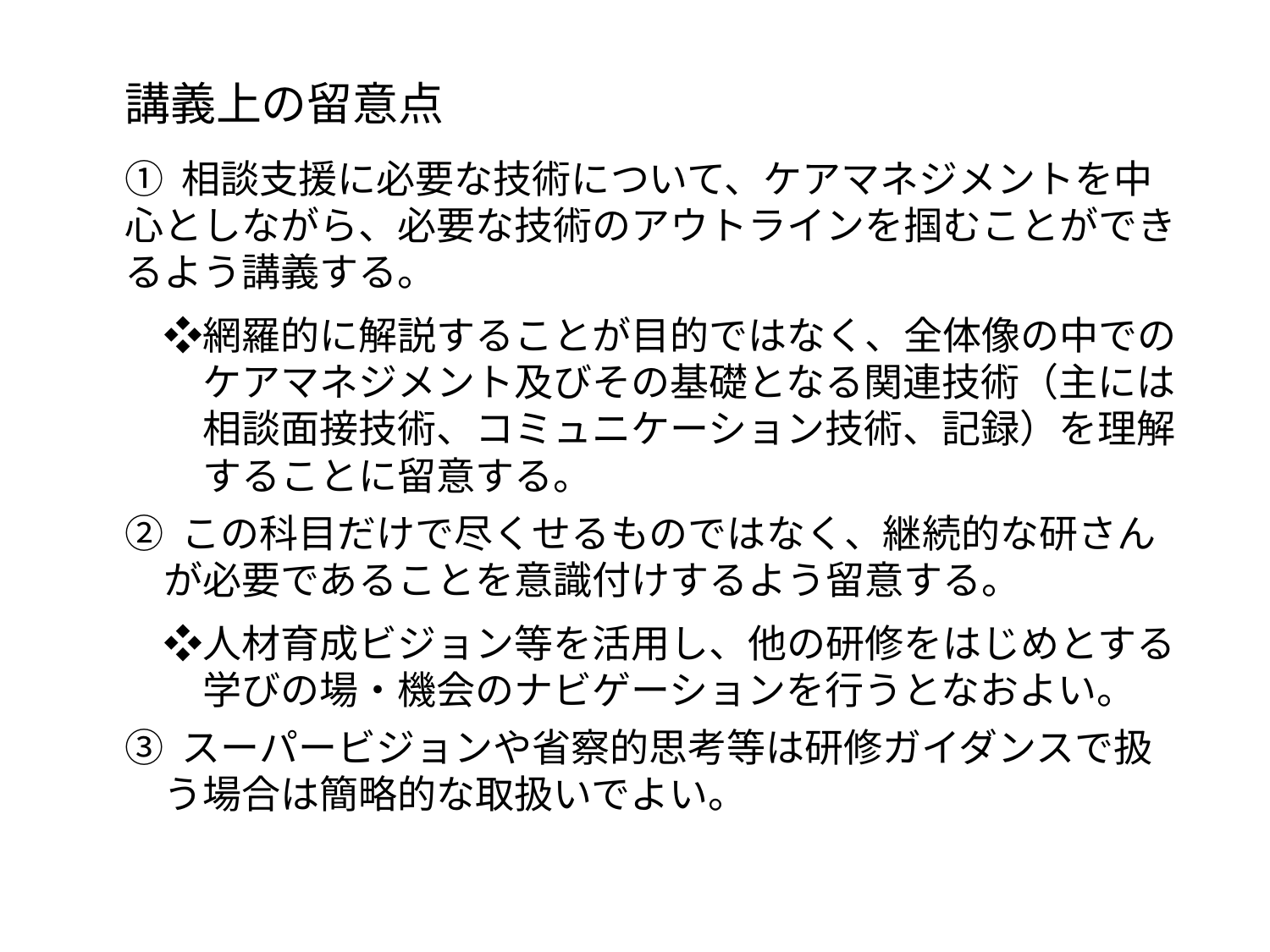

講義上の留意点

① 相談支援に必要な技術について、ケアマネジメントを中心としながら、必要な技術のアウトラインを掴むことができるよう講義する。

　❖網羅的に解説することが目的ではなく、全体像の中での
　　ケアマネジメント及びその基礎となる関連技術（主には
　　相談面接技術、コミュニケーション技術、記録）を理解
　　することに留意する。

② この科目だけで尽くせるものではなく、継続的な研さん
　が必要であることを意識付けするよう留意する。

　❖人材育成ビジョン等を活用し、他の研修をはじめとする
　　学びの場・機会のナビゲーションを行うとなおよい。

③ スーパービジョンや省察的思考等は研修ガイダンスで扱
　う場合は簡略的な取扱いでよい。